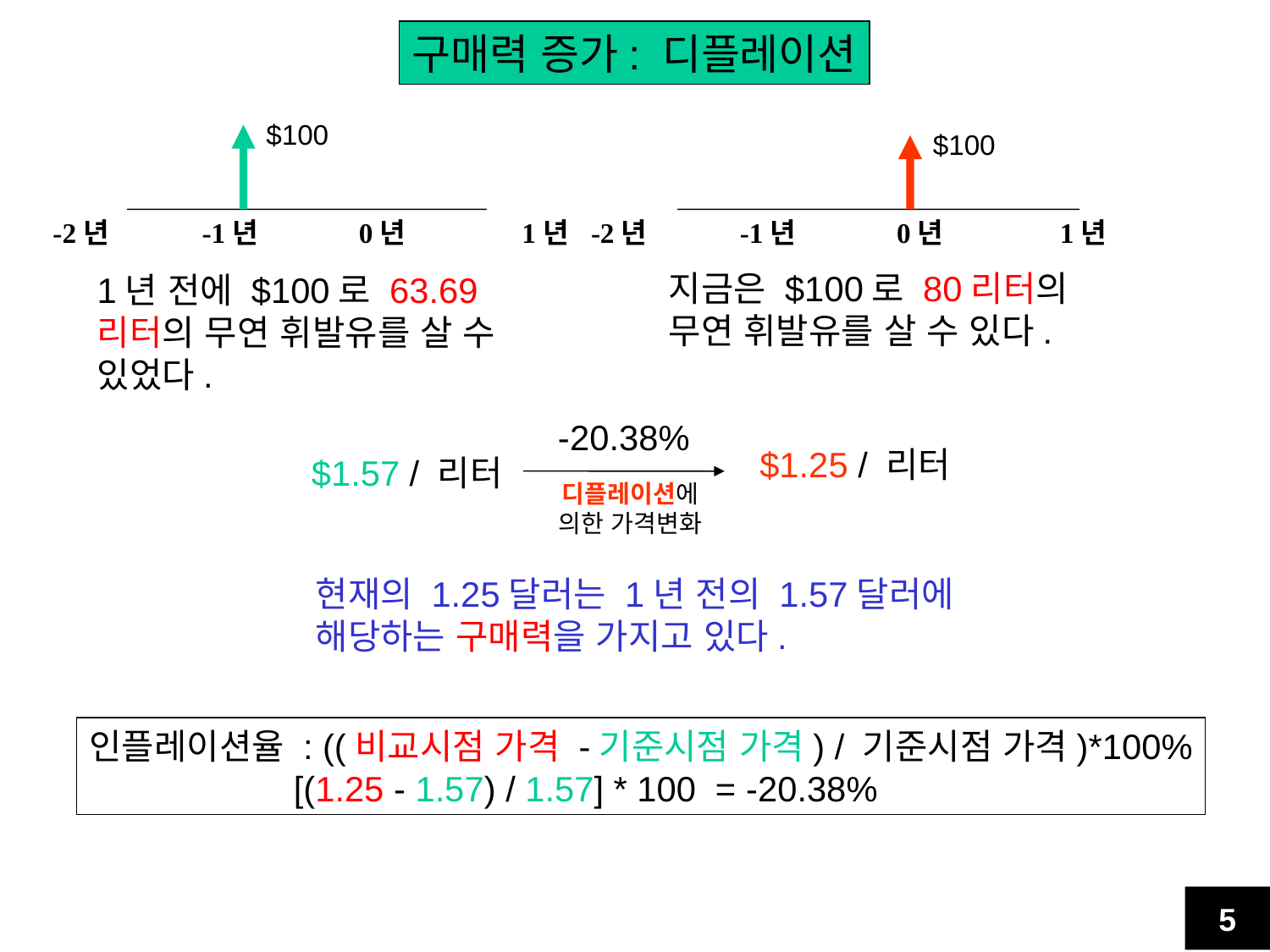

구매력 증가: 디플레이션
$100
$100

-2년           -1년            0년              1년

-2년           -1년            0년              1년

지금은 $100로 80리터의 무연 휘발유를 살 수 있다.
1년 전에 $100로 63.69 리터의 무연 휘발유를 살 수 있었다.
-20.38%
$1.25 / 리터
$1.57 / 리터

디플레이션에
의한 가격변화
현재의 1.25달러는 1년 전의 1.57달러에
해당하는 구매력을 가지고 있다.
인플레이션율 : ((비교시점 가격 -기준시점 가격) / 기준시점 가격)*100%
                     [(1.25 - 1.57) / 1.57] * 100  = -20.38%
5